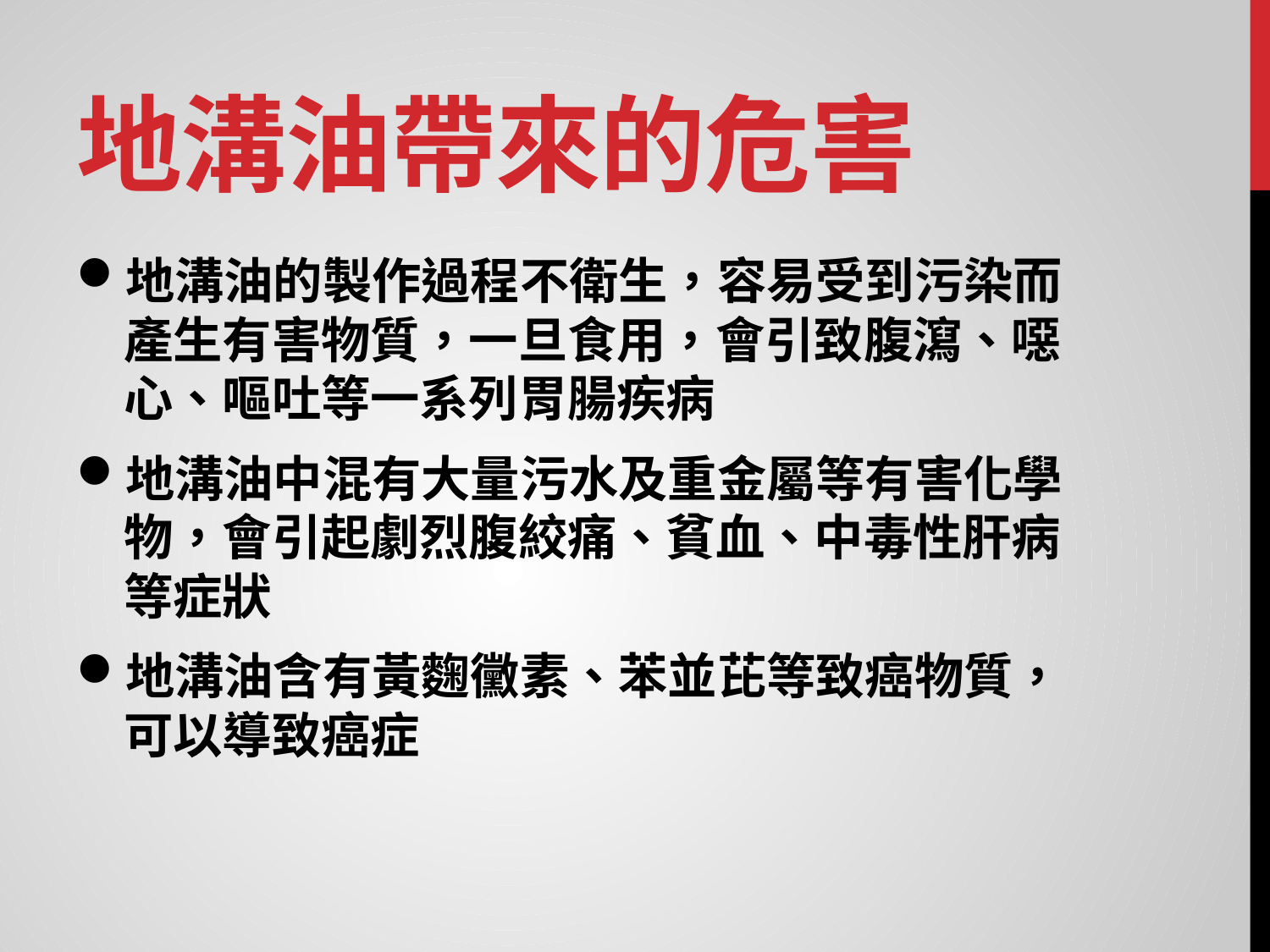

# 地溝油帶來的危害
地溝油的製作過程不衛生，容易受到污染而產生有害物質，一旦食用，會引致腹瀉、噁心、嘔吐等一系列胃腸疾病
地溝油中混有大量污水及重金屬等有害化學物，會引起劇烈腹絞痛、貧血、中毒性肝病等症狀
地溝油含有黃麴黴素、苯並芘等致癌物質，可以導致癌症